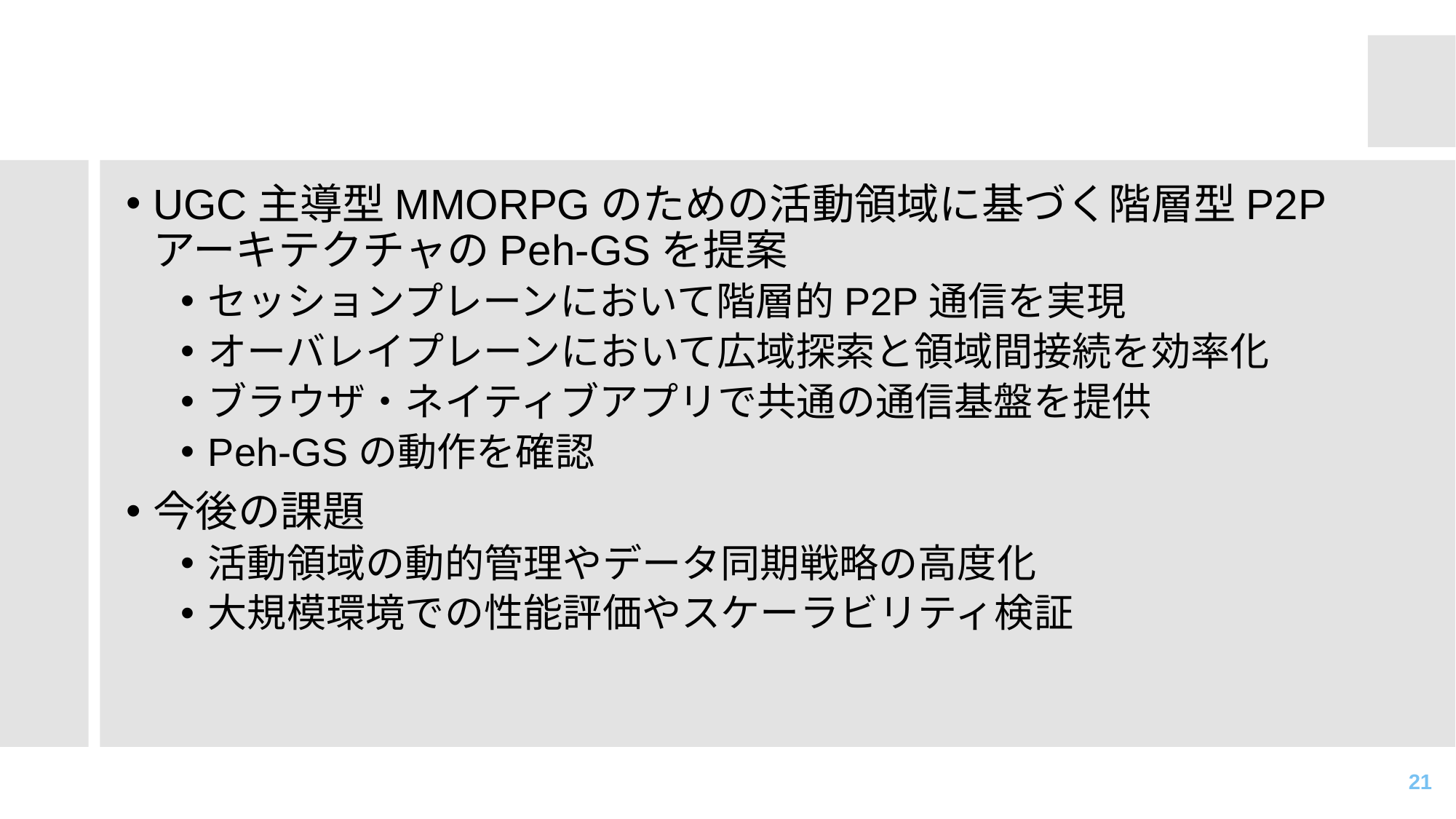

# まとめ
UGC主導型MMORPGのための活動領域に基づく階層型P2PアーキテクチャのPeh‑GSを提案
セッションプレーンにおいて階層的P2P通信を実現
オーバレイプレーンにおいて広域探索と領域間接続を効率化
ブラウザ・ネイティブアプリで共通の通信基盤を提供
Peh-GSの動作を確認
今後の課題
活動領域の動的管理やデータ同期戦略の高度化
大規模環境での性能評価やスケーラビリティ検証

21